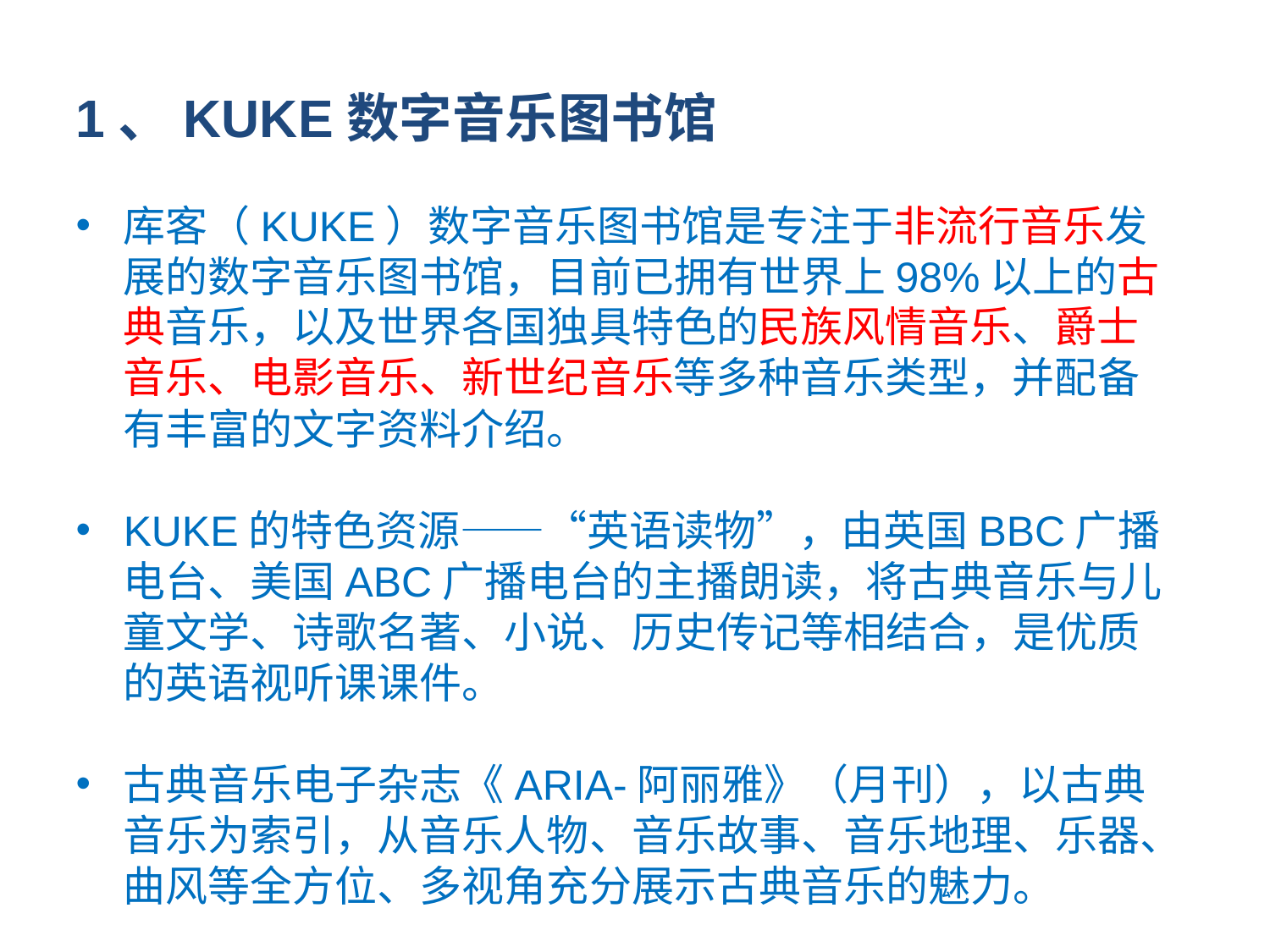

1、KUKE数字音乐图书馆

库客（KUKE）数字音乐图书馆是专注于非流行音乐发展的数字音乐图书馆，目前已拥有世界上98%以上的古典音乐，以及世界各国独具特色的民族风情音乐、爵士音乐、电影音乐、新世纪音乐等多种音乐类型，并配备有丰富的文字资料介绍。

KUKE的特色资源——“英语读物”，由英国BBC广播电台、美国ABC广播电台的主播朗读，将古典音乐与儿童文学、诗歌名著、小说、历史传记等相结合，是优质的英语视听课课件。

古典音乐电子杂志《ARIA-阿丽雅》（月刊），以古典音乐为索引，从音乐人物、音乐故事、音乐地理、乐器、曲风等全方位、多视角充分展示古典音乐的魅力。

8